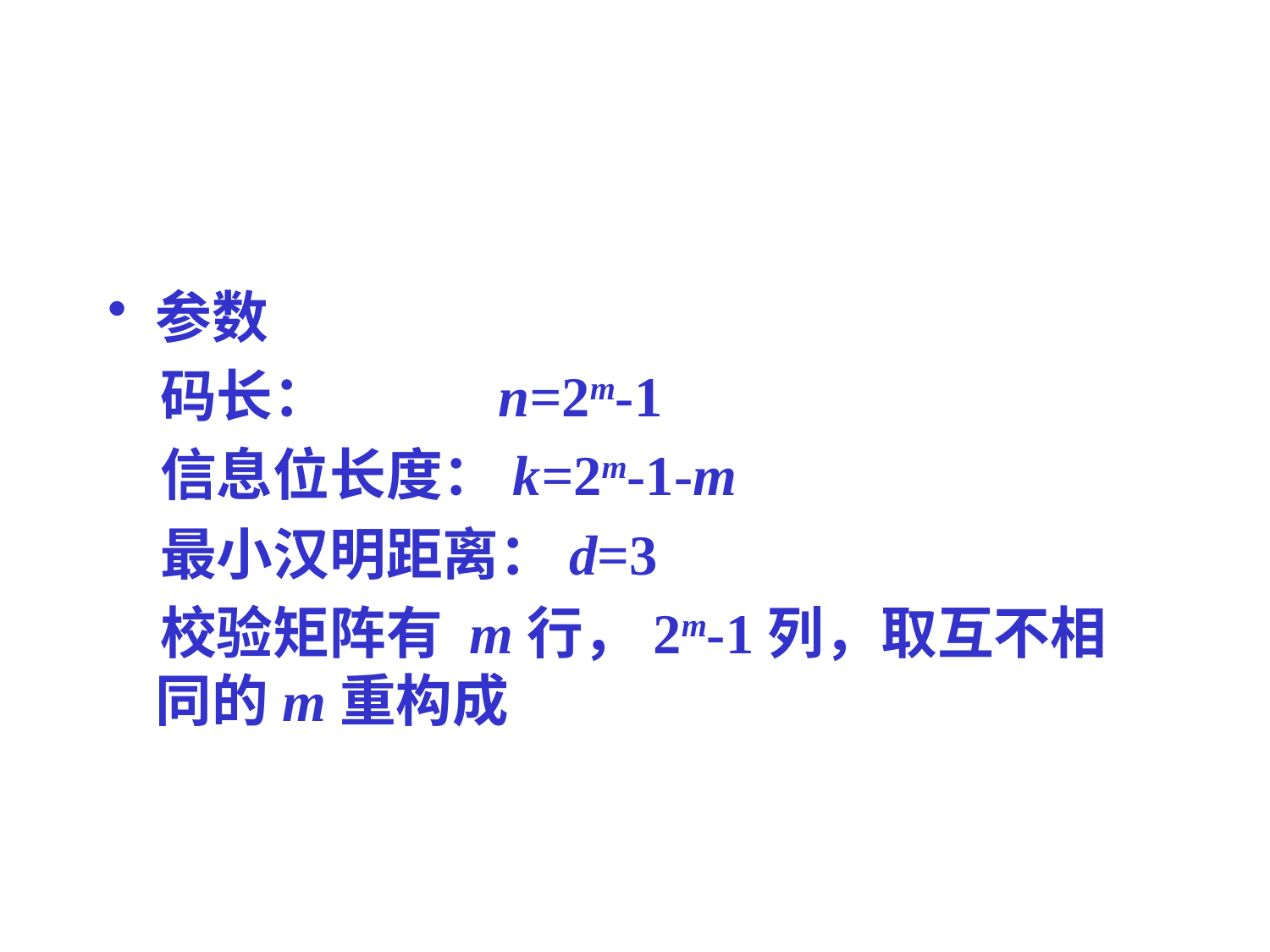

参数
   码长：            n=2m-1
   信息位长度：k=2m-1-m
   最小汉明距离：d=3
   校验矩阵有 m行，2m-1列，取互不相同的m重构成